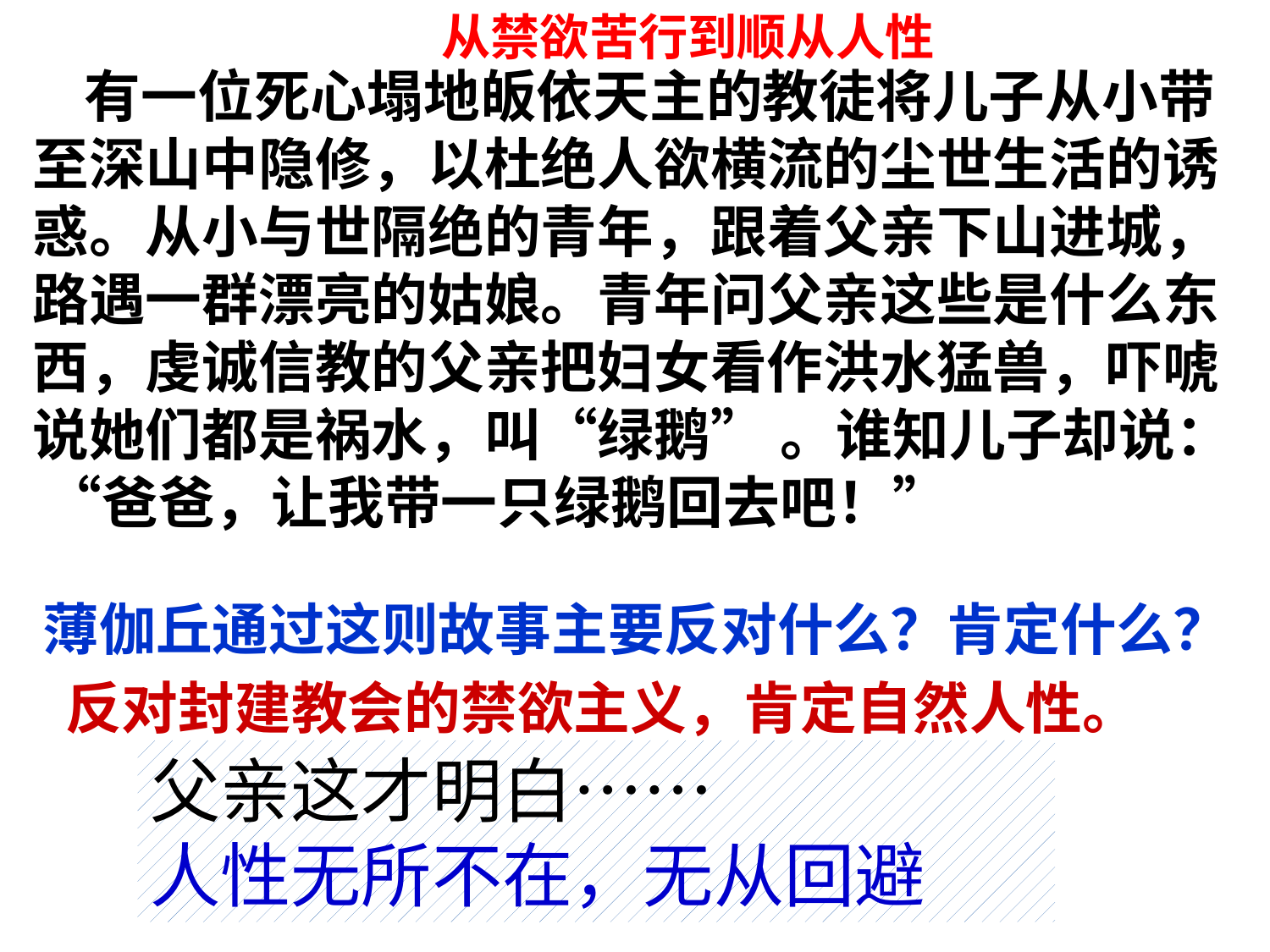

从禁欲苦行到顺从人性
   有一位死心塌地皈依天主的教徒将儿子从小带至深山中隐修，以杜绝人欲横流的尘世生活的诱惑。从小与世隔绝的青年，跟着父亲下山进城，路遇一群漂亮的姑娘。青年问父亲这些是什么东西，虔诚信教的父亲把妇女看作洪水猛兽，吓唬说她们都是祸水，叫“绿鹅” 。谁知儿子却说： “爸爸，让我带一只绿鹅回去吧！”
薄伽丘通过这则故事主要反对什么？肯定什么？
反对封建教会的禁欲主义，肯定自然人性。
父亲这才明白……
人性无所不在，无从回避